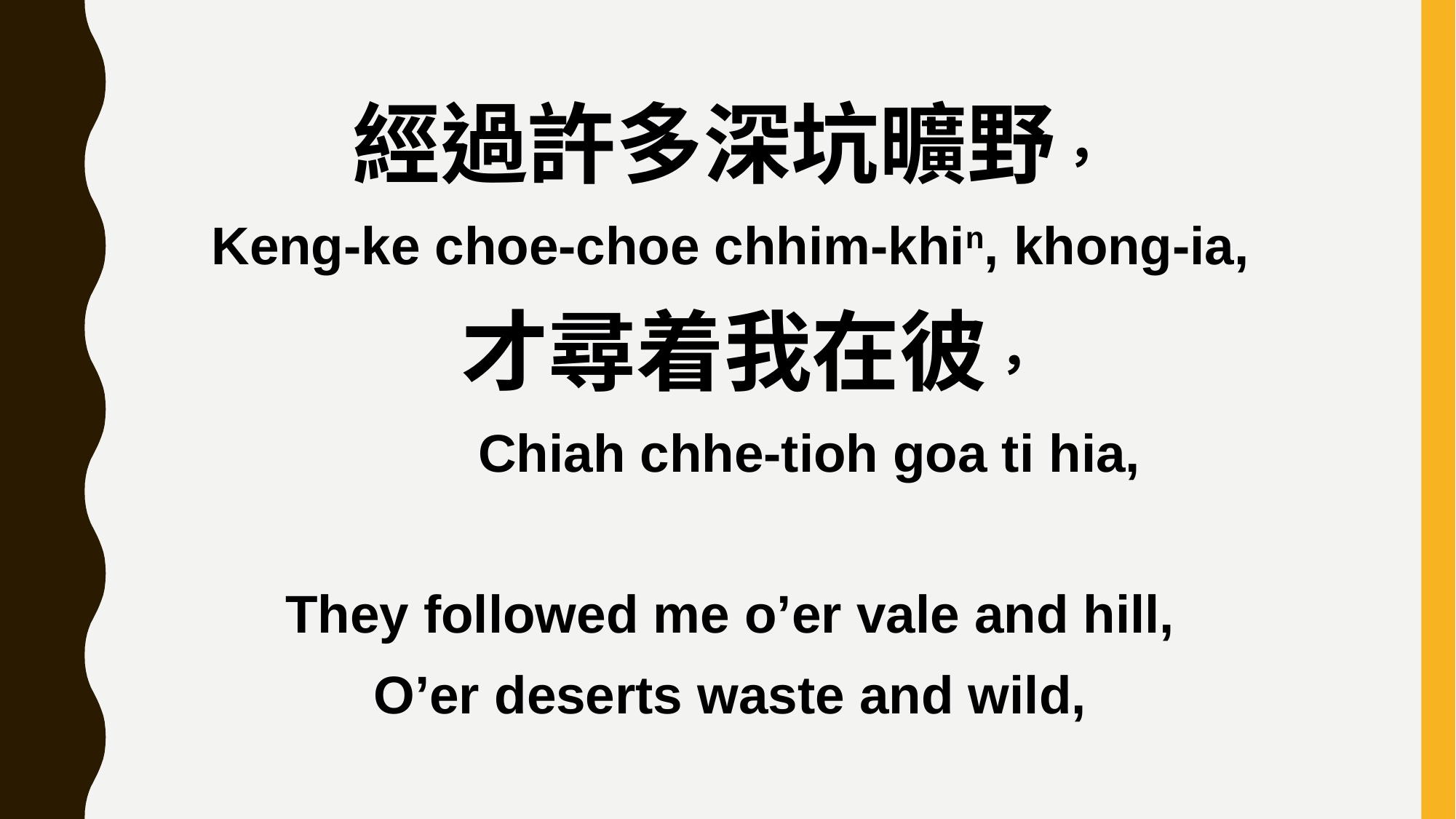

經過許多深坑曠野，
Keng-ke choe-choe chhim-khin, khong-ia,
 才尋着我在彼，
                   Chiah chhe-tioh goa ti hia,

They followed me o’er vale and hill,
O’er deserts waste and wild,